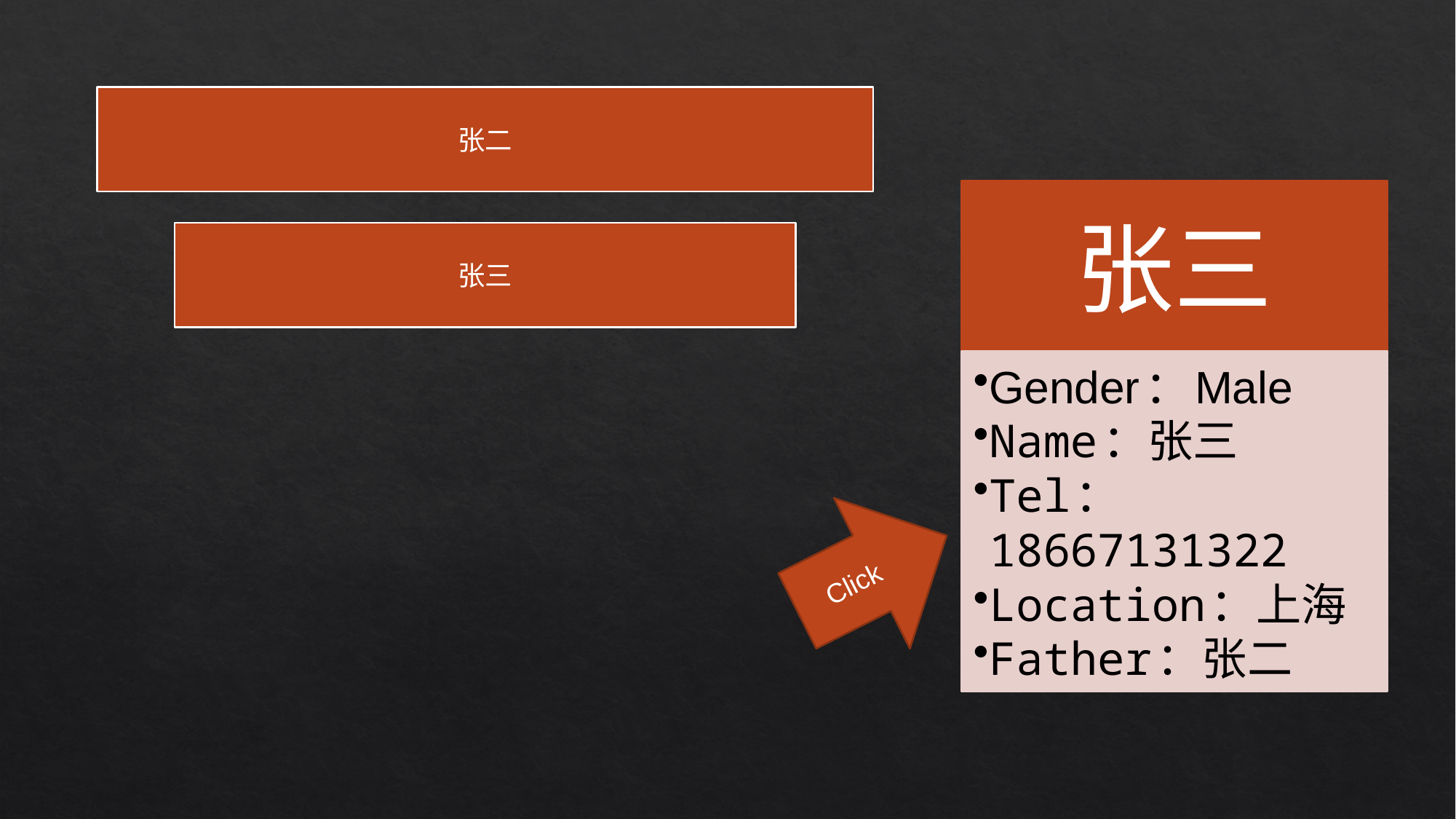

张二
张三
张三
Gender：Male
Name：张三
Tel： 18667131322
Location：上海
Father：张二
Click